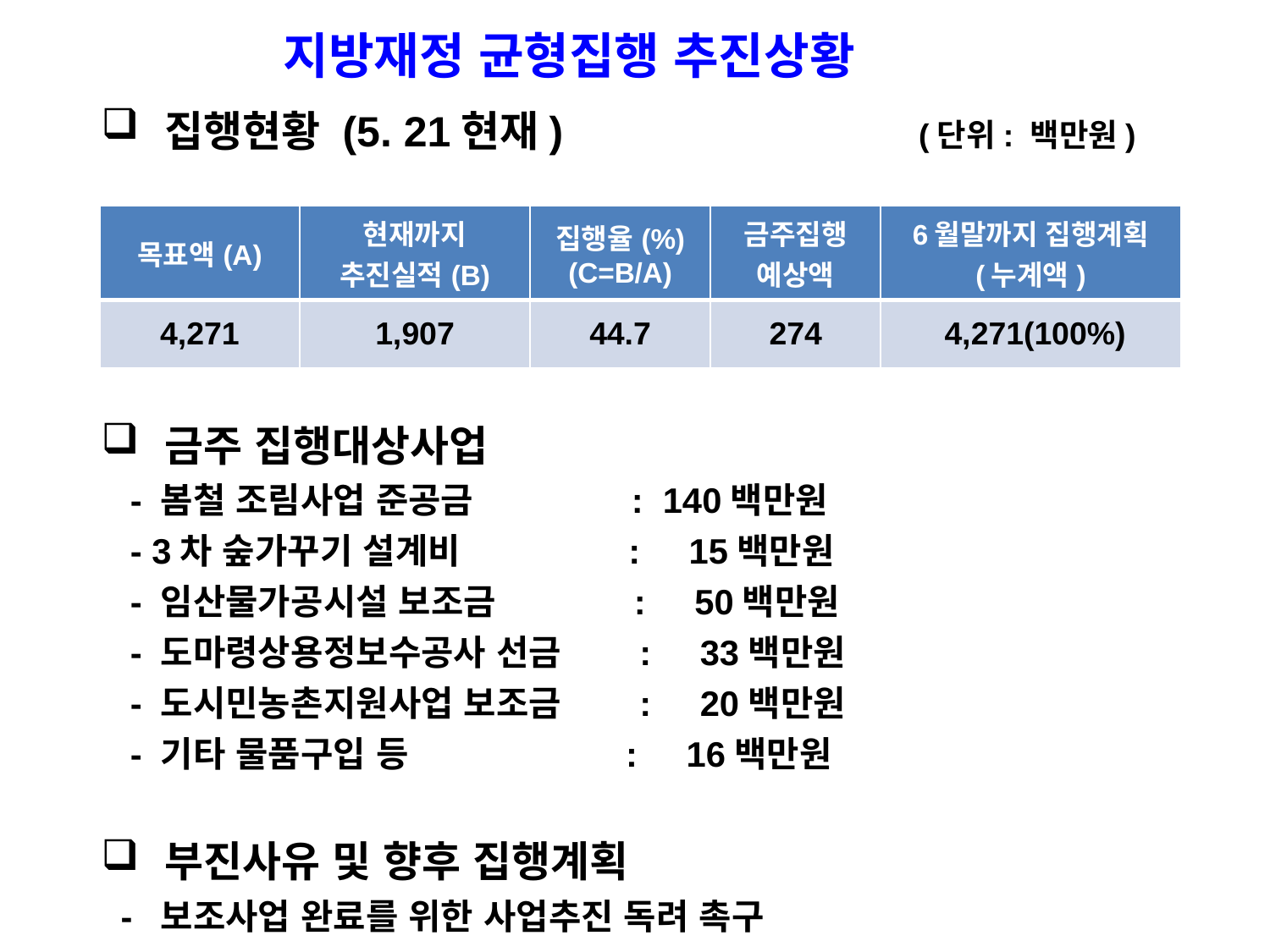

지방재정 균형집행 추진상황
집행현황 (5. 21현재)                              (단위: 백만원)

금주 집행대상사업
   - 봄철 조림사업 준공금               :  140백만원
   - 3차 숲가꾸기 설계비                :     15백만원
   - 임산물가공시설 보조금             :     50백만원
   - 도마령상용정보수공사 선금       :     33백만원
   - 도시민농촌지원사업 보조금       :     20백만원
   - 기타 물품구입 등                     :     16백만원

부진사유 및 향후 집행계획
  -  보조사업 완료를 위한 사업추진 독려 촉구
| 목표액(A) | 현재까지 추진실적(B) | 집행율(%) (C=B/A) | 금주집행 예상액 | 6월말까지 집행계획 (누계액) |
| --- | --- | --- | --- | --- |
| 4,271 | 1,907 | 44.7 | 274 | 4,271(100%) |